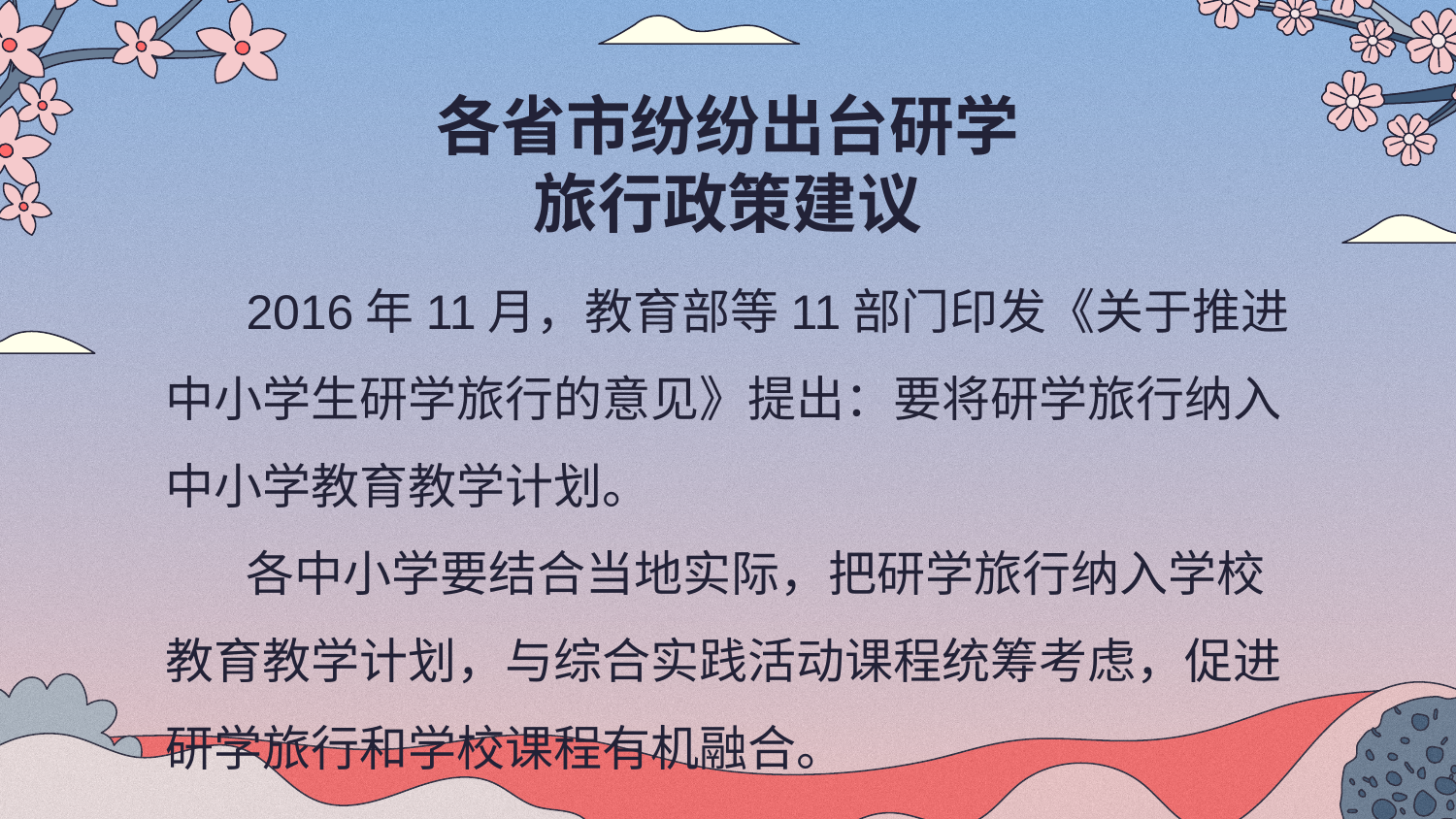

# 各省市纷纷出台研学 旅行政策建议
2016年11月，教育部等11部门印发《关于推进中小学生研学旅行的意见》提出：要将研学旅行纳入中小学教育教学计划。
各中小学要结合当地实际，把研学旅行纳入学校教育教学计划，与综合实践活动课程统筹考虑，促进研学旅行和学校课程有机融合。